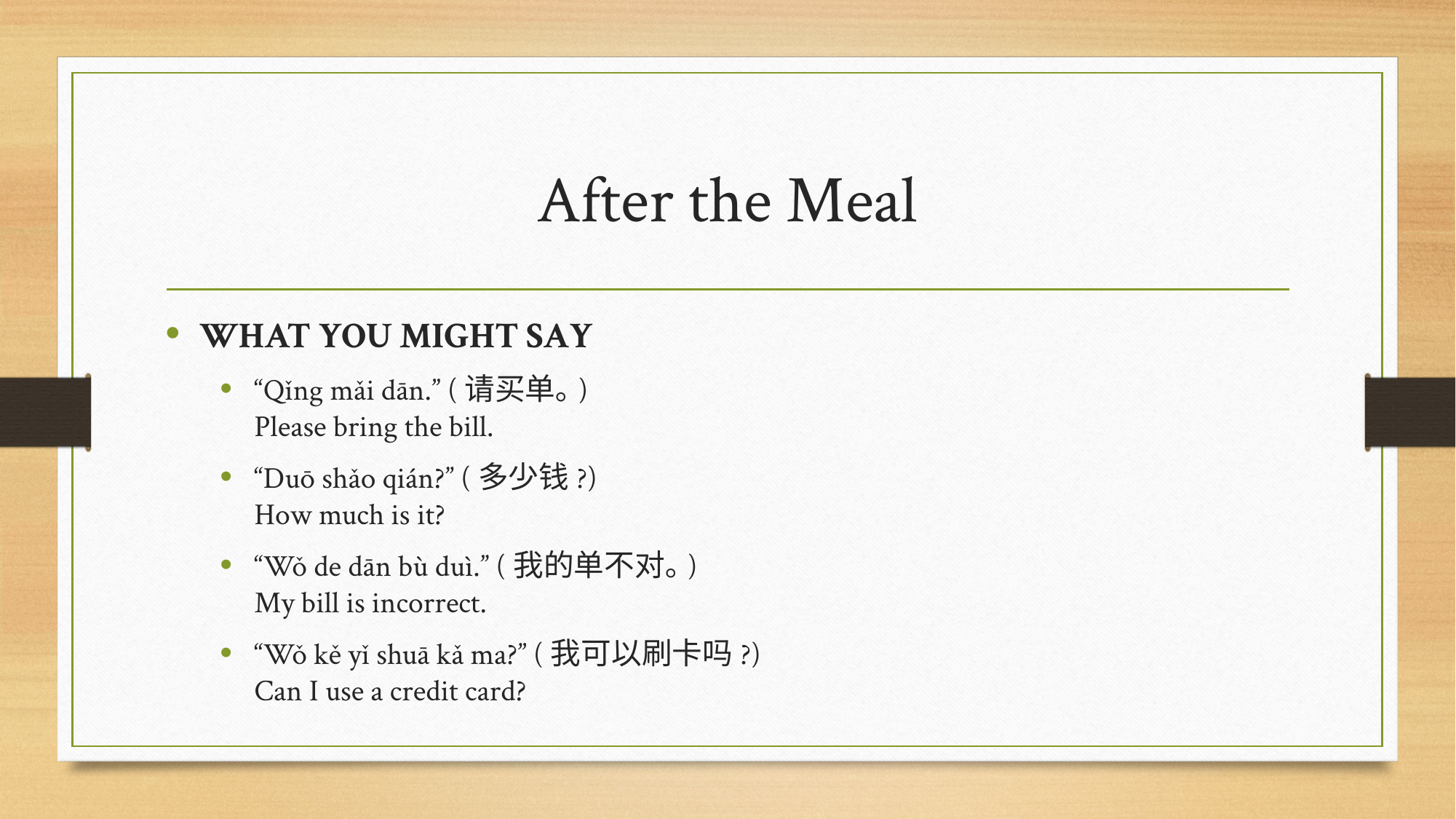

# After the Meal
WHAT YOU MIGHT SAY
“Qǐng mǎi dān.” (请买单｡)
Please bring the bill.
“Duō shǎo qián?” (多少钱?)
How much is it?
“Wǒ de dān bù duì.” (我的单不对｡)
My bill is incorrect.
“Wǒ kě yǐ shuā kǎ ma?” (我可以刷卡吗?)
Can I use a credit card?